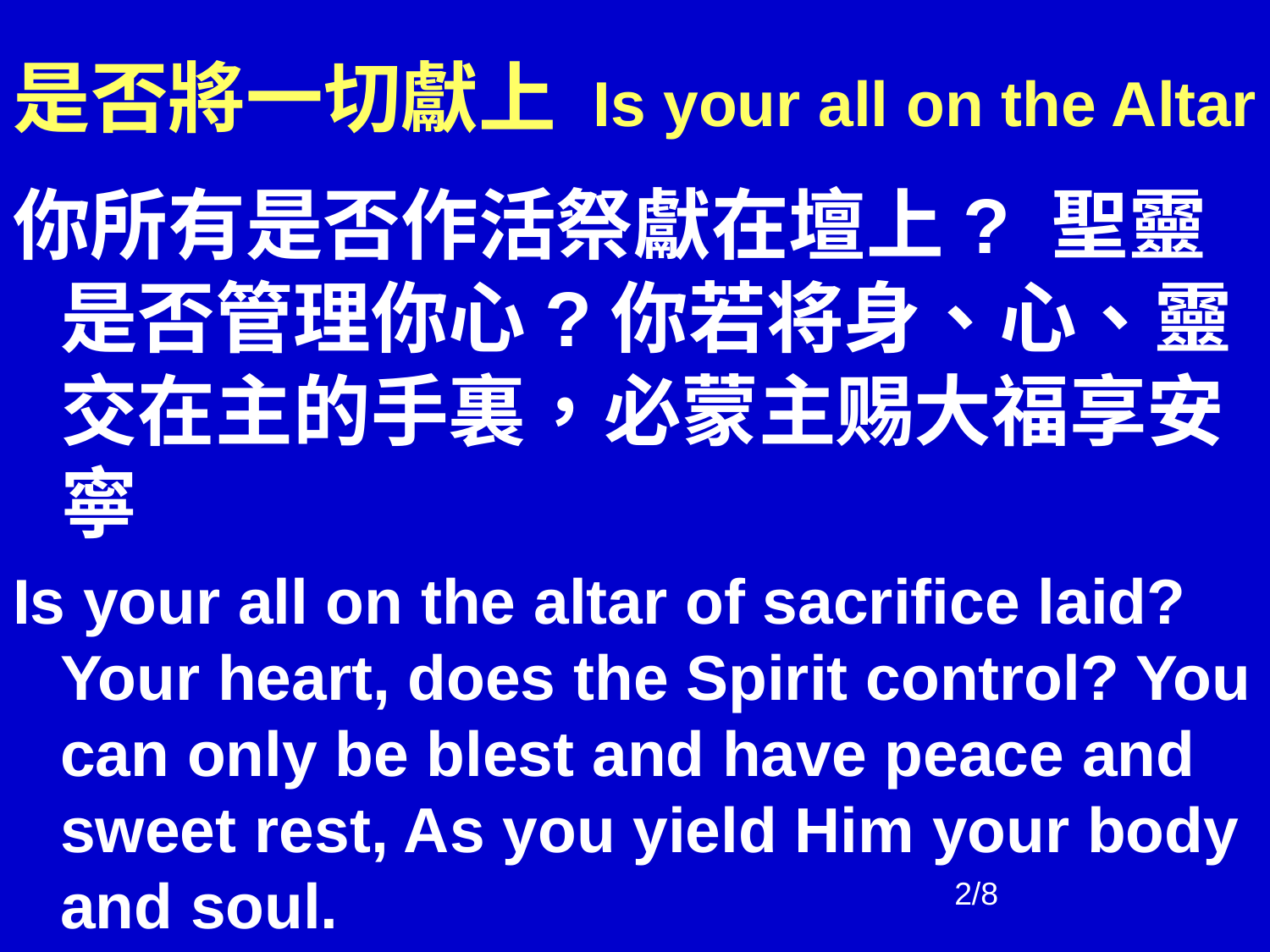

# 是否將一切獻上 Is your all on the Altar
你所有是否作活祭獻在壇上? 聖靈是否管理你心?你若将身、心、靈交在主的手裏，必蒙主赐大福享安寧
Is your all on the altar of sacrifice laid? Your heart, does the Spirit control? You can only be blest and have peace and sweet rest, As you yield Him your body and soul.

2/8